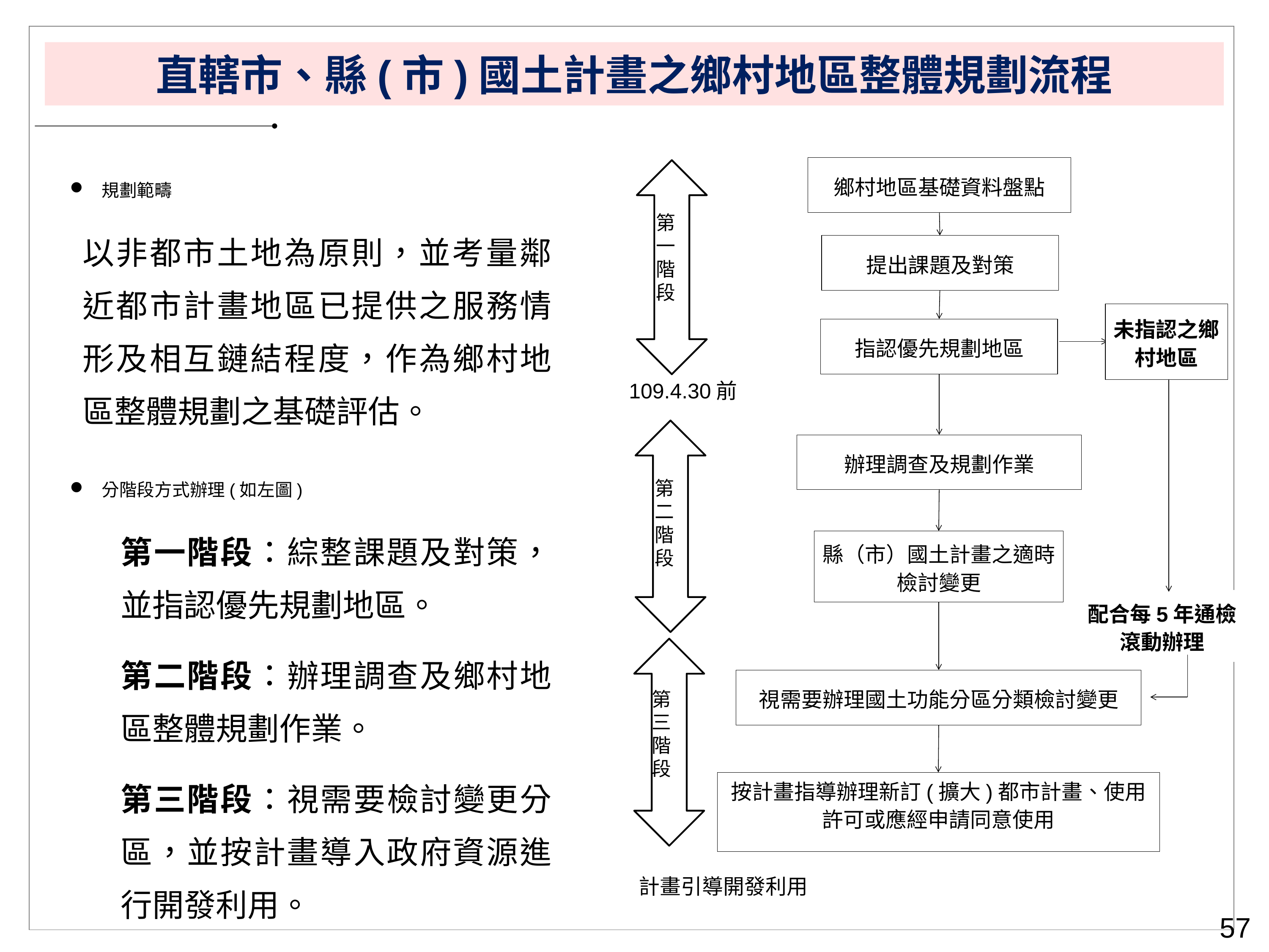

直轄市、縣(市)國土計畫之鄉村地區整體規劃流程

規劃範疇
以非都市土地為原則，並考量鄰近都市計畫地區已提供之服務情形及相互鏈結程度，作為鄉村地區整體規劃之基礎評估。
分階段方式辦理(如左圖)
第一階段：綜整課題及對策，並指認優先規劃地區。
第二階段：辦理調查及鄉村地區整體規劃作業。
第三階段：視需要檢討變更分區，並按計畫導入政府資源進行開發利用。

鄉村地區基礎資料盤點
提出課題及對策
未指認之鄉村地區
指認優先規劃地區
辦理調查及規劃作業
縣（市）國土計畫之適時檢討變更
配合每5年通檢滾動辦理
視需要辦理國土功能分區分類檢討變更
按計畫指導辦理新訂(擴大)都市計畫、使用許可或應經申請同意使用

第一階段
109.4.30前

第二階段

第三階段

計畫引導開發利用
57